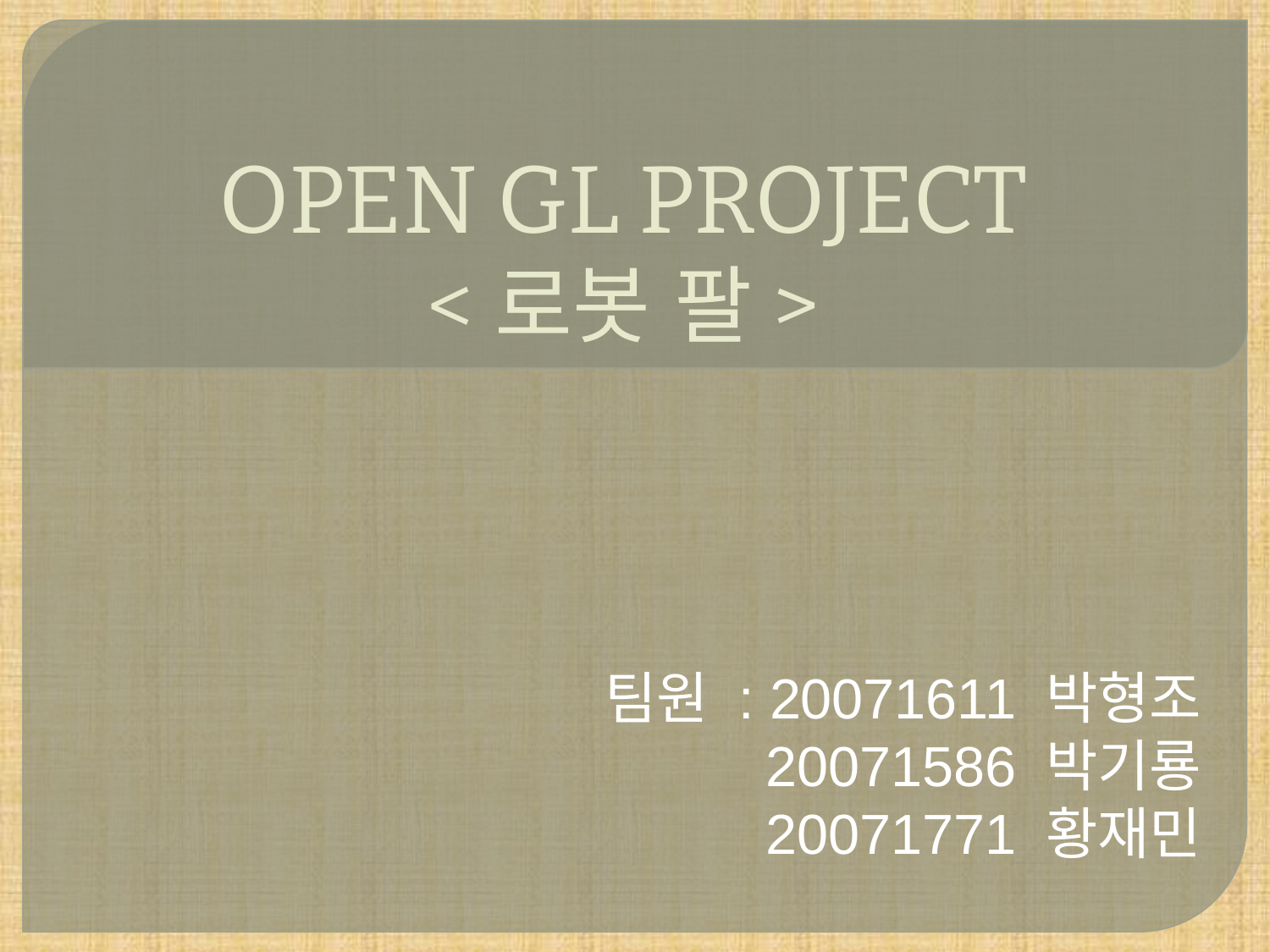

# OPEN GL PROJECT <로봇 팔>
팀원 : 20071611 박형조
20071586 박기룡
20071771 황재민